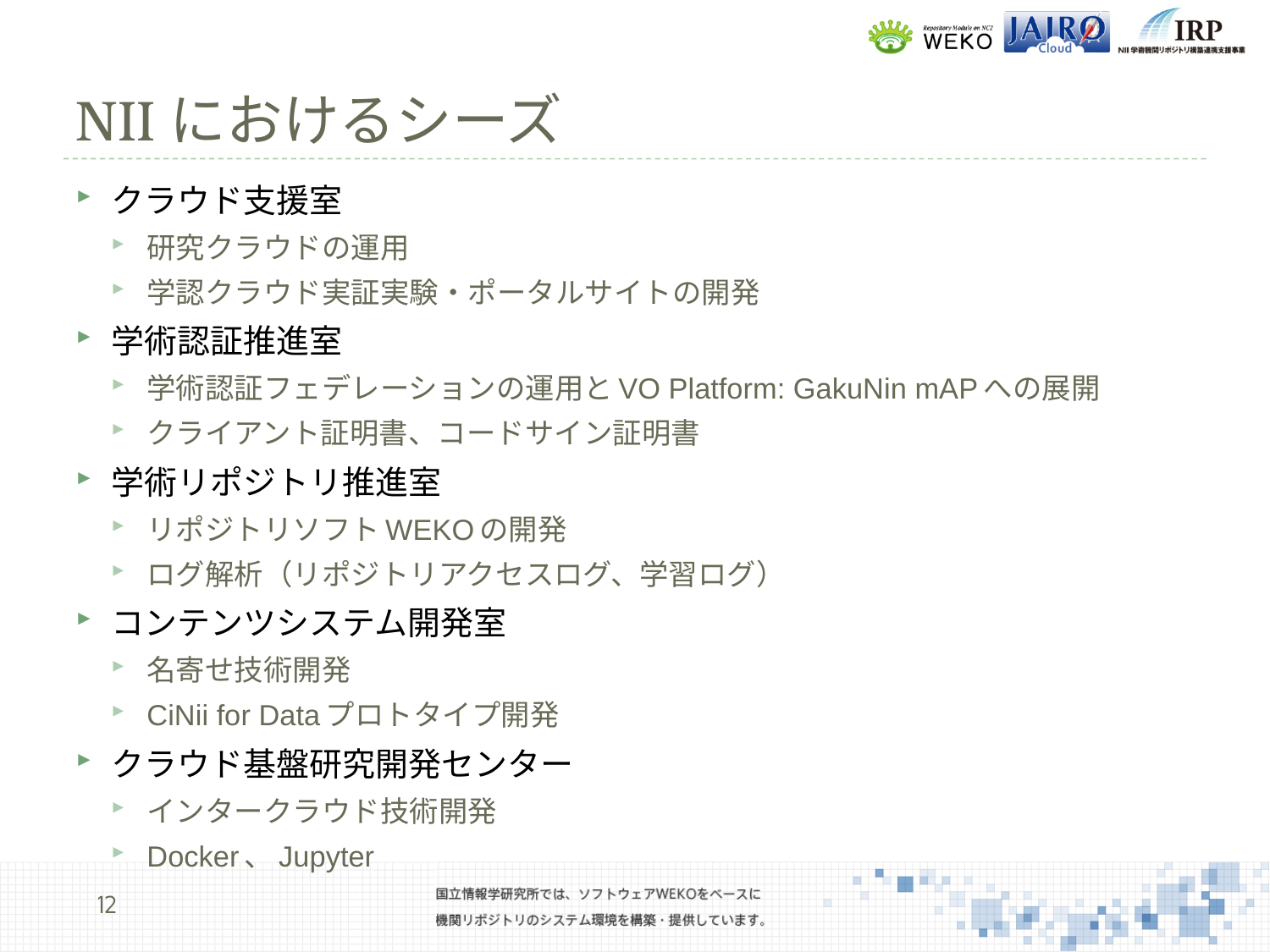

# NIIにおけるシーズ
クラウド支援室
研究クラウドの運用
学認クラウド実証実験・ポータルサイトの開発
学術認証推進室
学術認証フェデレーションの運用とVO Platform: GakuNin mAPへの展開
クライアント証明書、コードサイン証明書
学術リポジトリ推進室
リポジトリソフトWEKOの開発
ログ解析（リポジトリアクセスログ、学習ログ）
コンテンツシステム開発室
名寄せ技術開発
CiNii for Dataプロトタイプ開発
クラウド基盤研究開発センター
インタークラウド技術開発
Docker、Jupyter

12